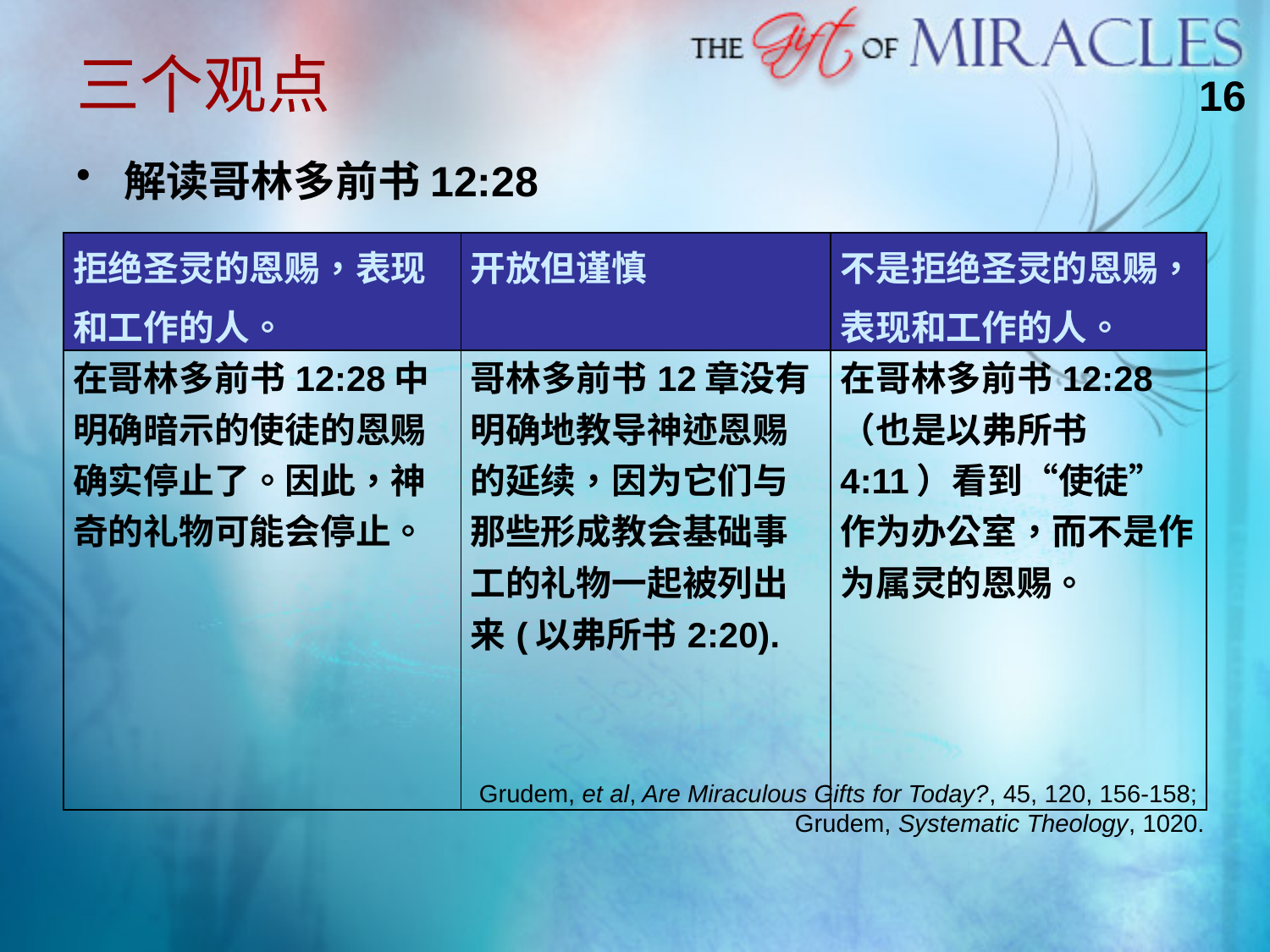

三个观点
16
解读哥林多前书12:28
| 拒绝圣灵的恩赐，表现和工作的人。 | 开放但谨慎 | 不是拒绝圣灵的恩赐，表现和工作的人。 |
| --- | --- | --- |
| 在哥林多前书12:28中明确暗示的使徒的恩赐确实停止了。因此，神奇的礼物可能会停止。 | 哥林多前书12章没有明确地教导神迹恩赐的延续，因为它们与那些形成教会基础事工的礼物一起被列出来(以弗所书2:20). | 在哥林多前书12:28（也是以弗所书4:11）看到“使徒”作为办公室，而不是作为属灵的恩赐。 |
Grudem, et al, Are Miraculous Gifts for Today?, 45, 120, 156-158;
Grudem, Systematic Theology, 1020.